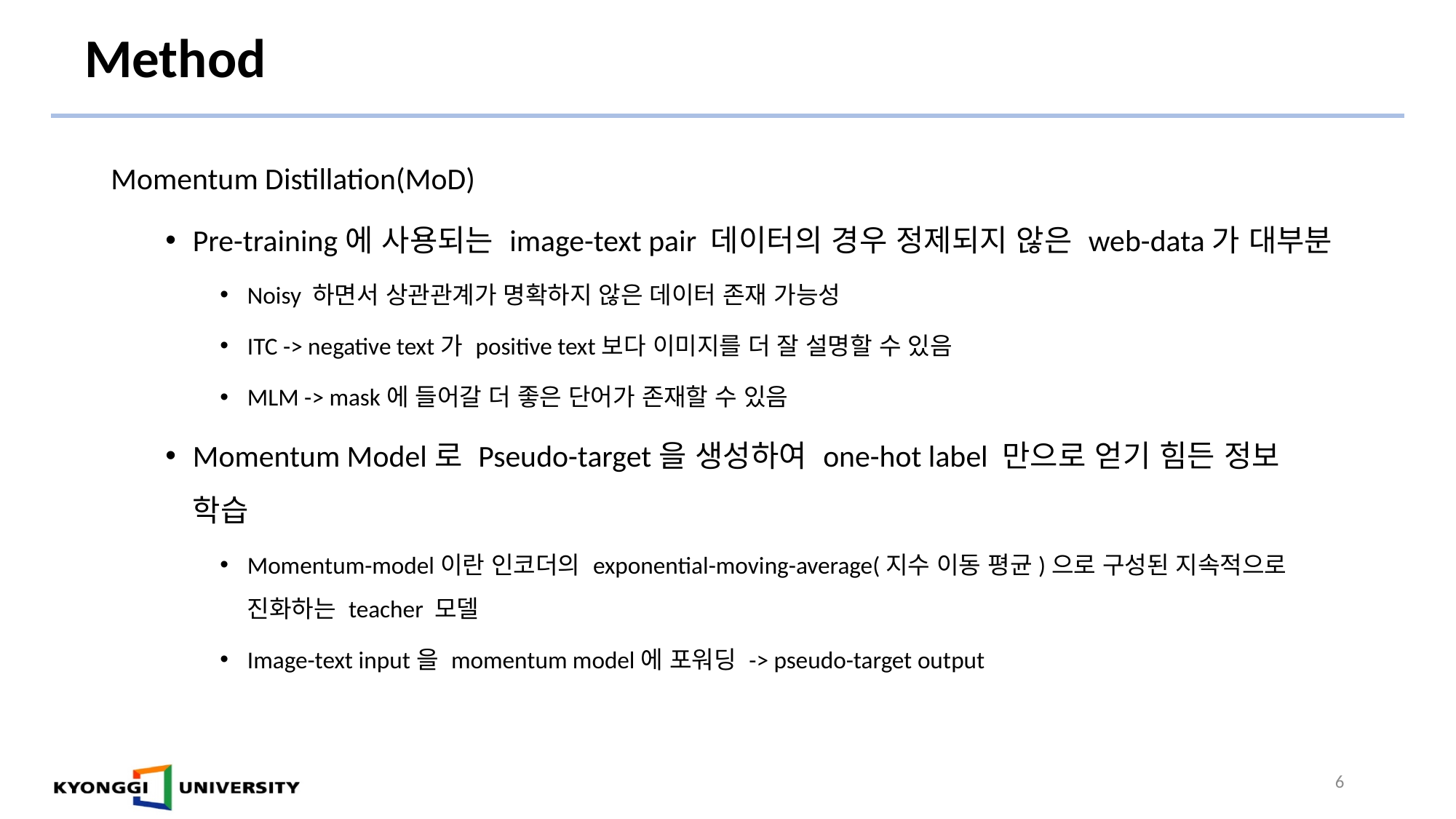

# Method
Momentum Distillation(MoD)
Pre-training에 사용되는 image-text pair 데이터의 경우 정제되지 않은 web-data가 대부분
Noisy 하면서 상관관계가 명확하지 않은 데이터 존재 가능성
ITC -> negative text가 positive text보다 이미지를 더 잘 설명할 수 있음
MLM -> mask에 들어갈 더 좋은 단어가 존재할 수 있음
Momentum Model로 Pseudo-target을 생성하여 one-hot label 만으로 얻기 힘든 정보 학습
Momentum-model이란 인코더의 exponential-moving-average(지수 이동 평균)으로 구성된 지속적으로 진화하는 teacher 모델
Image-text input을 momentum model에 포워딩 -> pseudo-target output
6